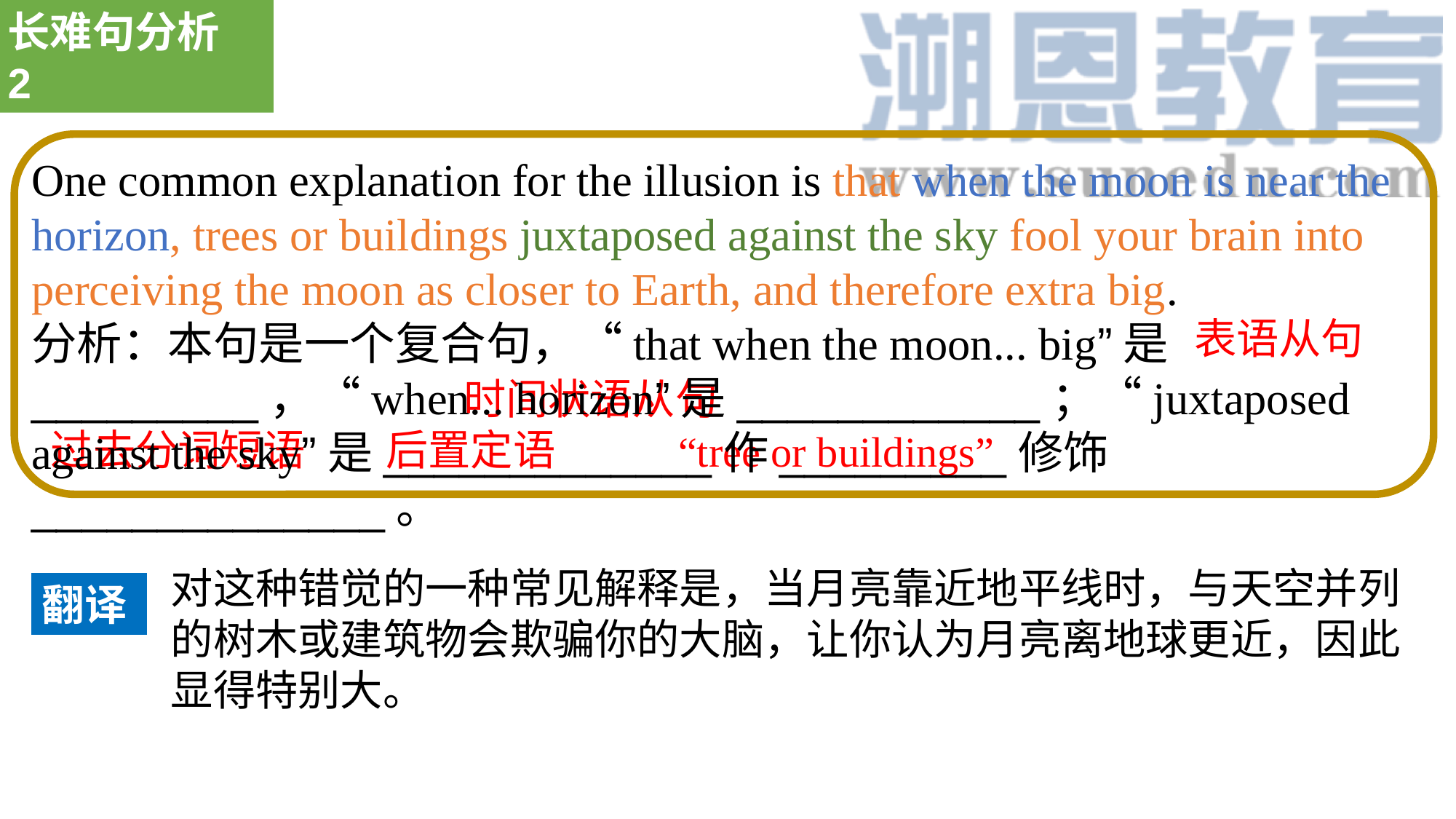

长难句分析 2

One common explanation for the illusion is that when the moon is near the horizon, trees or buildings juxtaposed against the sky fool your brain into perceiving the moon as closer to Earth, and therefore extra big.
分析：本句是一个复合句，“that when the moon... big”是_________，“when... horizon”是____________；“juxtaposed against the sky”是_____________作_________修饰______________。
表语从句
时间状语从句
后置定语
过去分词短语
“tree or buildings”
对这种错觉的一种常见解释是，当月亮靠近地平线时，与天空并列的树木或建筑物会欺骗你的大脑，让你认为月亮离地球更近，因此显得特别大。
翻译